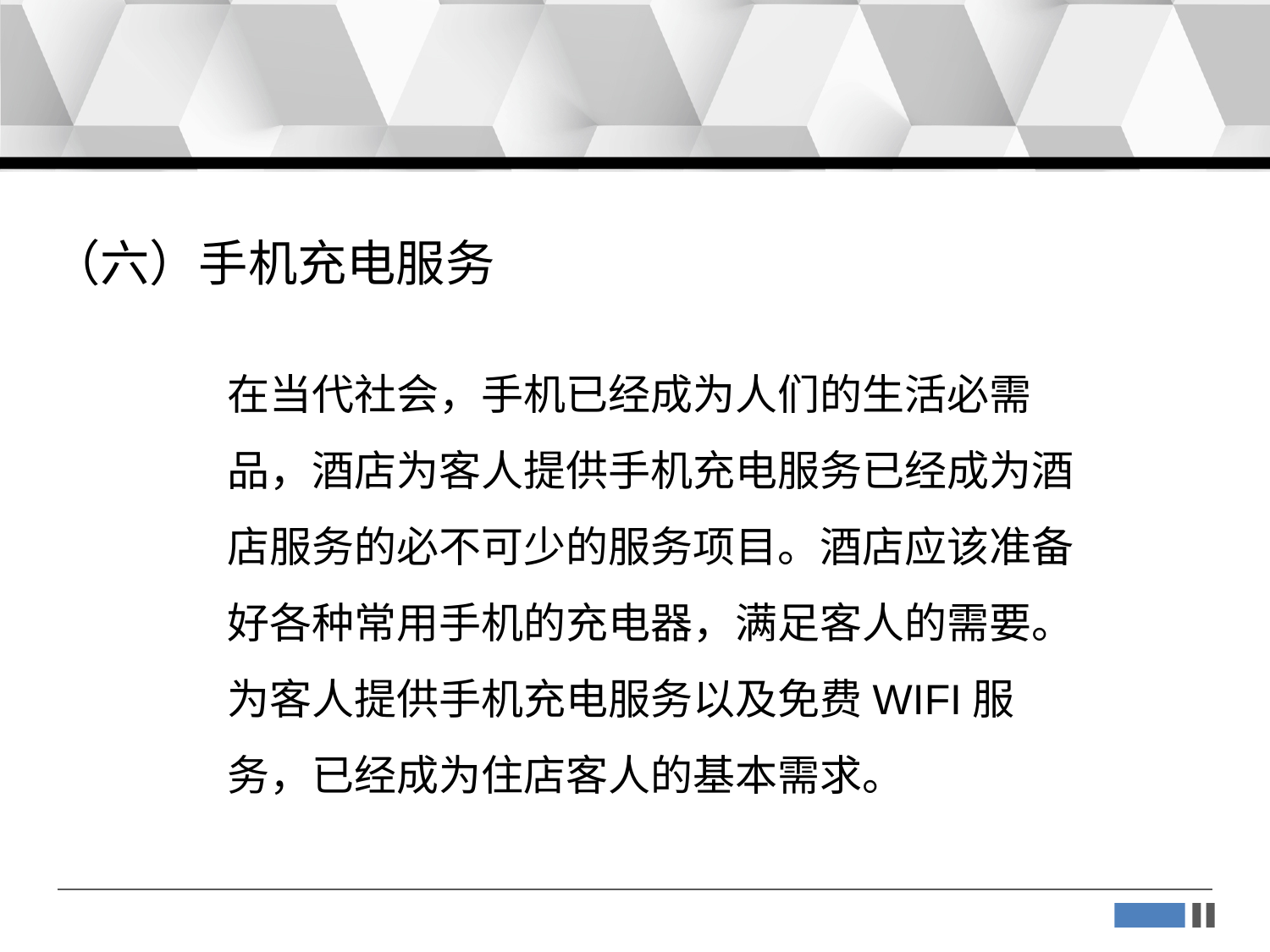

（六）手机充电服务
在当代社会，手机已经成为人们的生活必需品，酒店为客人提供手机充电服务已经成为酒店服务的必不可少的服务项目。酒店应该准备好各种常用手机的充电器，满足客人的需要。为客人提供手机充电服务以及免费WIFI服务，已经成为住店客人的基本需求。